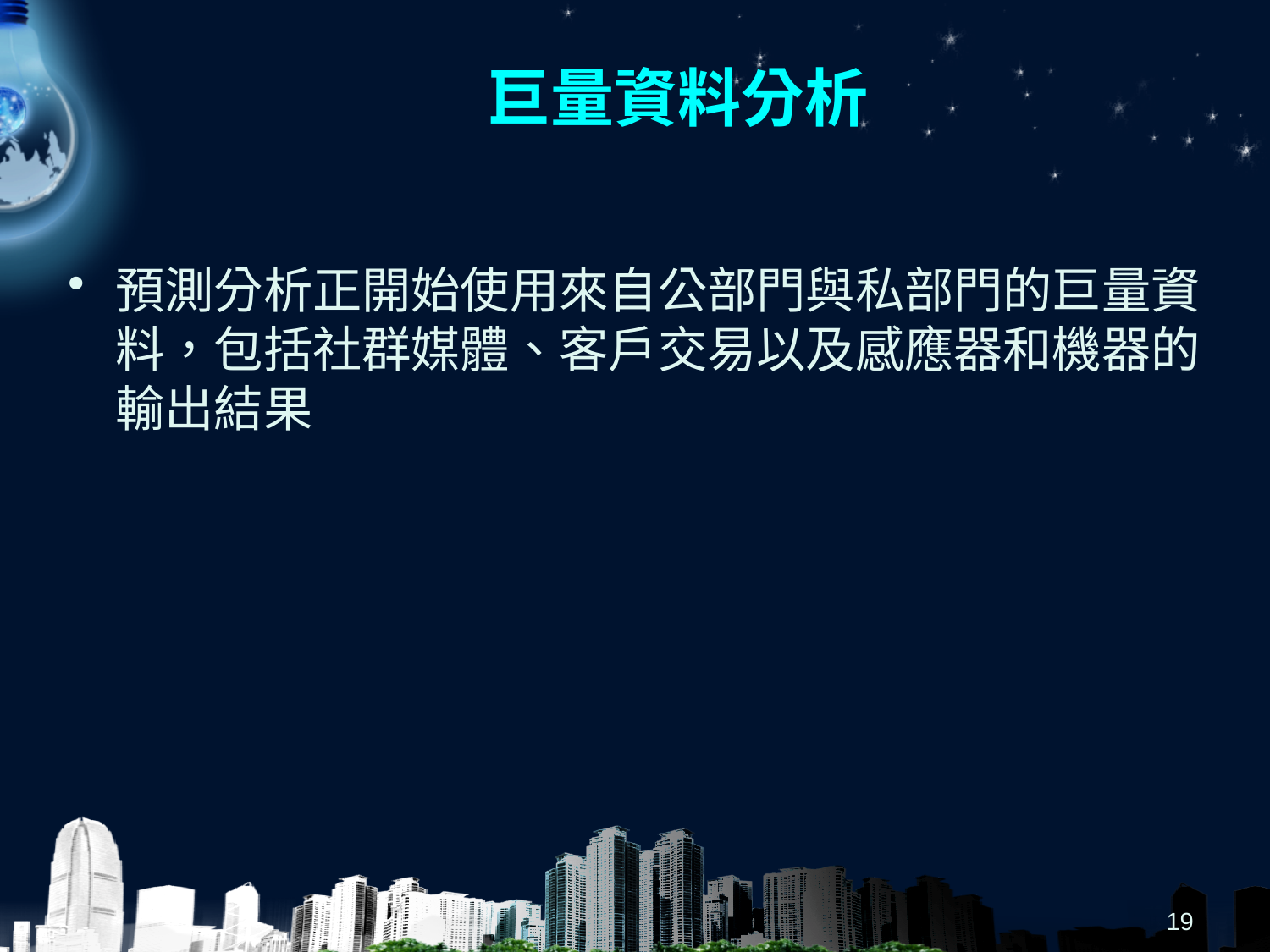

# 巨量資料分析

預測分析正開始使用來自公部門與私部門的巨量資料，包括社群媒體、客戶交易以及感應器和機器的輸出結果
19